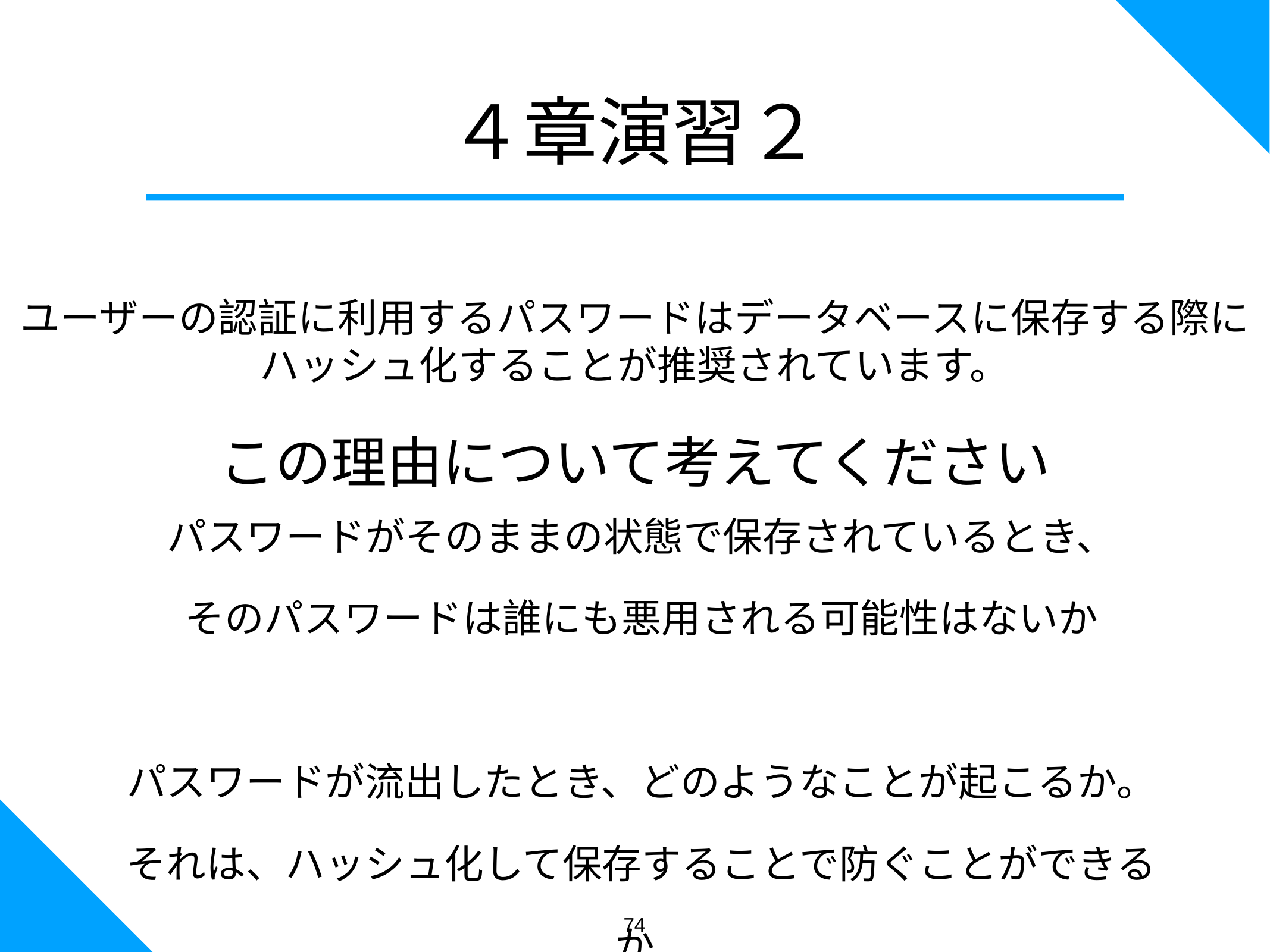

４章演習２
ユーザーの認証に利用するパスワードはデータベースに保存する際に
ハッシュ化することが推奨されています。
この理由について考えてください
パスワードがそのままの状態で保存されているとき、
そのパスワードは誰にも悪用される可能性はないか

パスワードが流出したとき、どのようなことが起こるか。
それは、ハッシュ化して保存することで防ぐことができるか
74